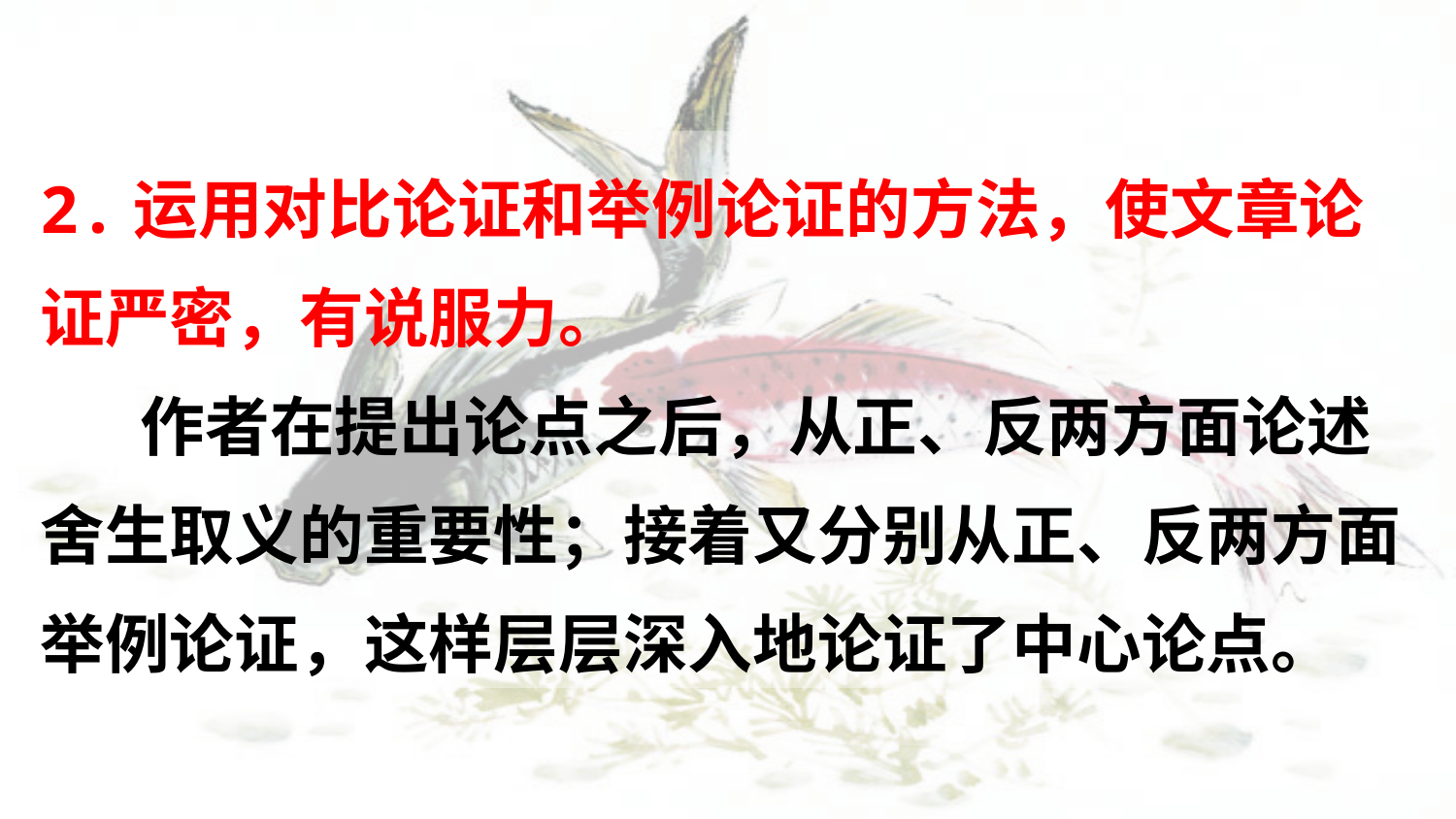

2.运用对比论证和举例论证的方法，使文章论证严密，有说服力。
作者在提出论点之后，从正、反两方面论述舍生取义的重要性；接着又分别从正、反两方面举例论证，这样层层深入地论证了中心论点。